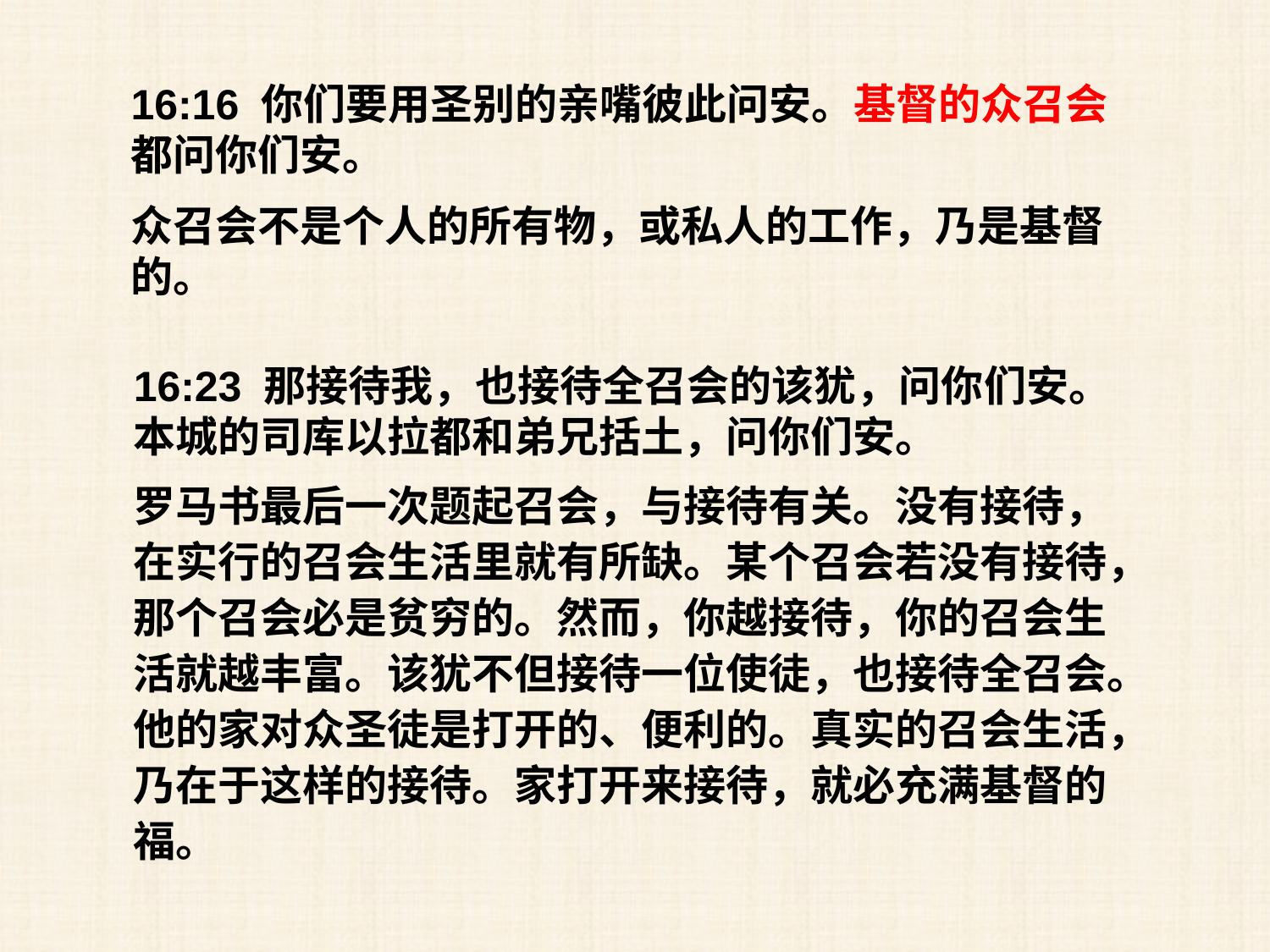

16:16 你们要用圣别的亲嘴彼此问安。基督的众召会都问你们安。
众召会不是个人的所有物，或私人的工作，乃是基督的。
16:23 那接待我，也接待全召会的该犹，问你们安。本城的司库以拉都和弟兄括土，问你们安。
罗马书最后一次题起召会，与接待有关。没有接待，在实行的召会生活里就有所缺。某个召会若没有接待，那个召会必是贫穷的。然而，你越接待，你的召会生活就越丰富。该犹不但接待一位使徒，也接待全召会。他的家对众圣徒是打开的、便利的。真实的召会生活，乃在于这样的接待。家打开来接待，就必充满基督的福。